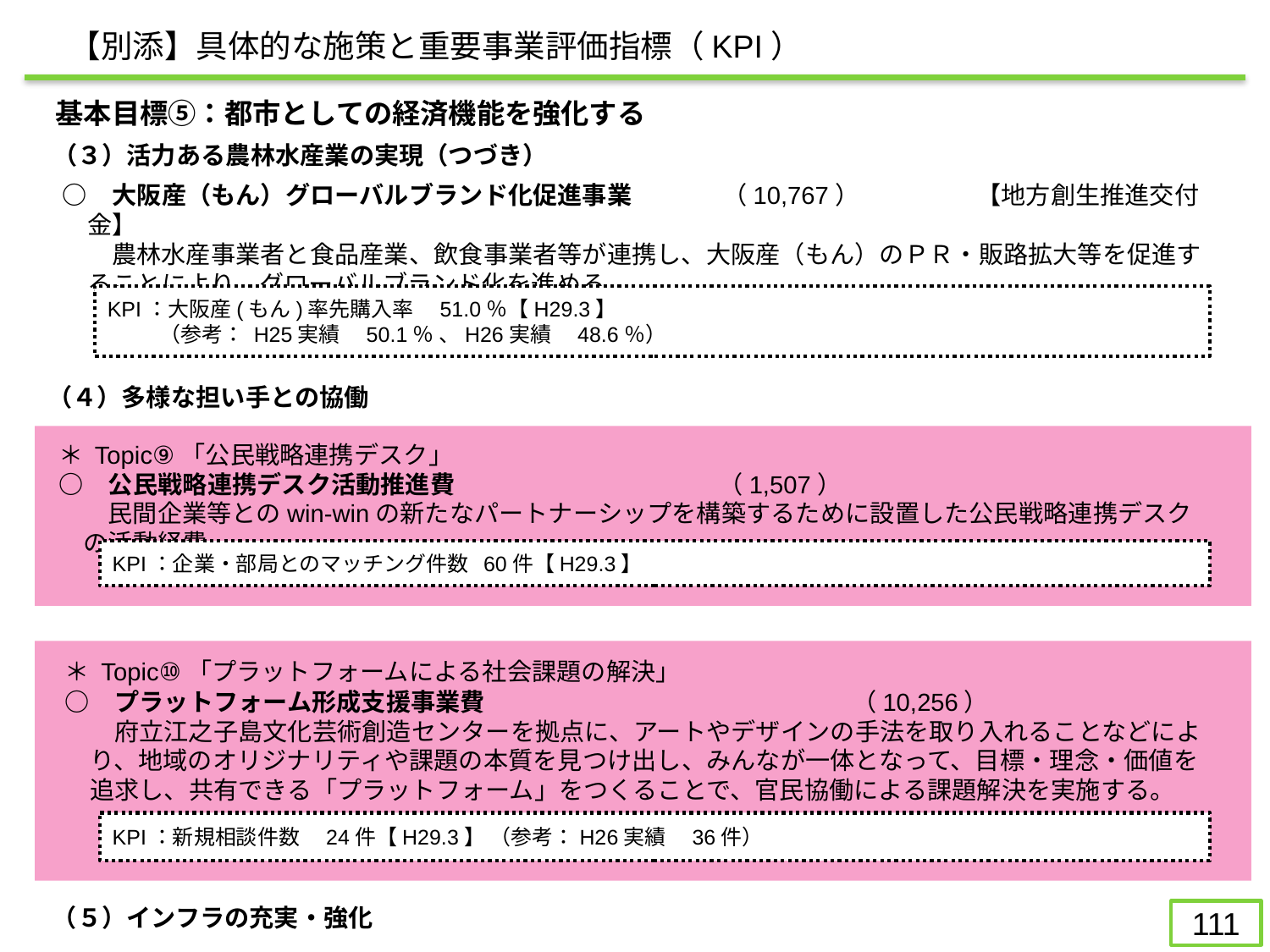

【別添】具体的な施策と重要事業評価指標（KPI）
　基本目標⑤：都市としての経済機能を強化する
（３）活力ある農林水産業の実現（つづき）
○	　大阪産（もん）グローバルブランド化促進事業	（10,767）	【地方創生推進交付金】
　　農林水産事業者と食品産業、飲食事業者等が連携し、大阪産（もん）のＰＲ・販路拡大等を促進することにより、グローバルブランド化を進める。
KPI：大阪産(もん)率先購入率　51.0％【H29.3】
 　　（参考： H25実績　50.1％ 、H26実績　48.6％）
（４）多様な担い手との協働

＊ Topic⑨「公民戦略連携デスク」
○	　公民戦略連携デスク活動推進費			（1,507）
　　民間企業等とのwin-winの新たなパートナーシップを構築するために設置した公民戦略連携デスクの活動経費。
KPI：企業・部局とのマッチング件数  60件【H29.3】

＊ Topic⑩「プラットフォームによる社会課題の解決」
○	　プラットフォーム形成支援事業費			（10,256）
　　府立江之子島文化芸術創造センターを拠点に、アートやデザインの手法を取り入れることなどにより、地域のオリジナリティや課題の本質を見つけ出し、みんなが一体となって、目標・理念・価値を追求し、共有できる「プラットフォーム」をつくることで、官民協働による課題解決を実施する。
KPI：新規相談件数　24件【H29.3】 （参考：H26実績　36件）
（５）インフラの充実・強化
111